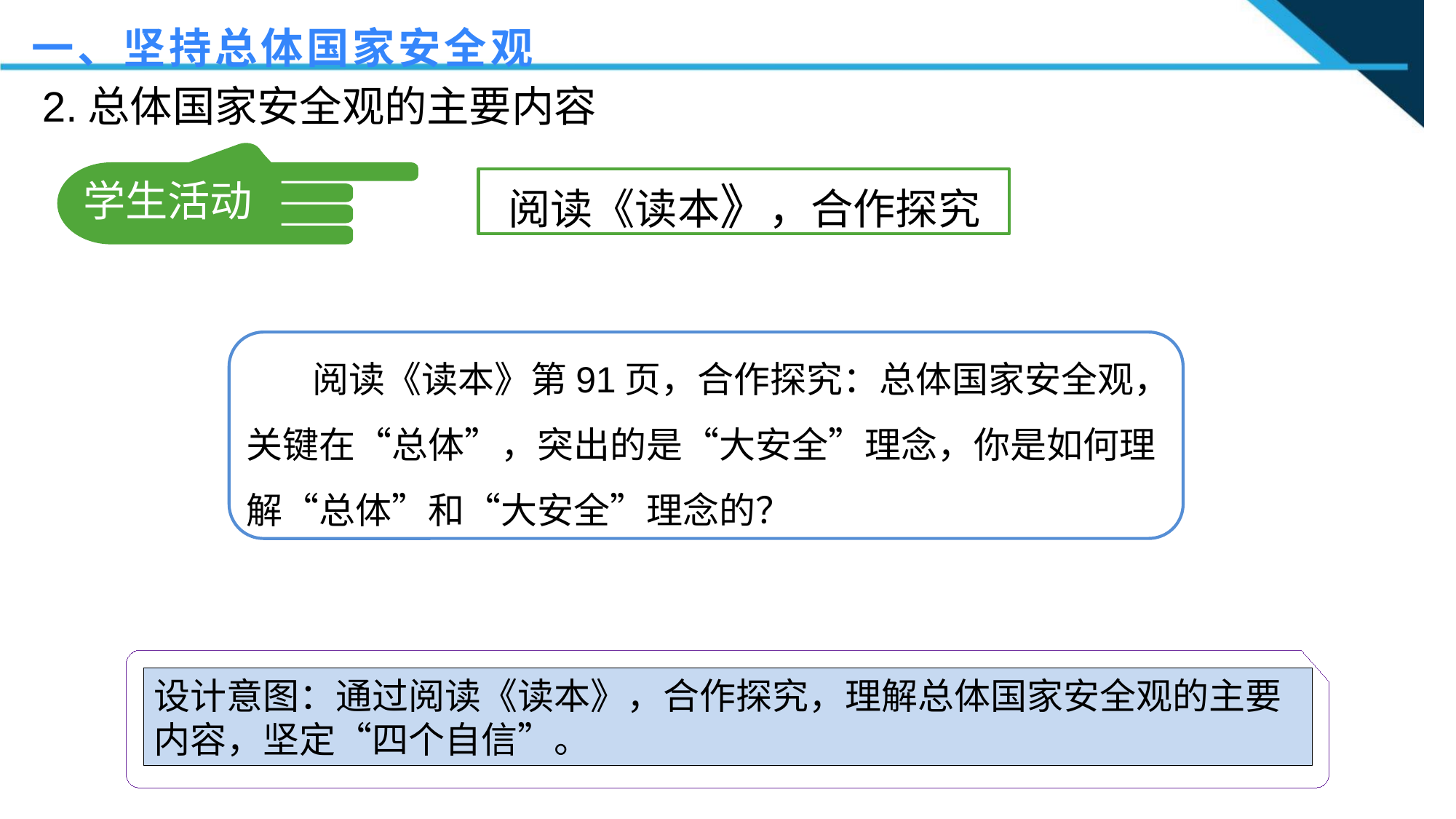

一、坚持总体国家安全观

2.总体国家安全观的主要内容

学生活动

阅读《读本》，合作探究

       阅读《读本》第91页，合作探究：总体国家安全观，关键在“总体”，突出的是“大安全”理念，你是如何理解“总体”和“大安全”理念的？

设计意图：通过阅读《读本》，合作探究，理解总体国家安全观的主要内容，坚定“四个自信”。